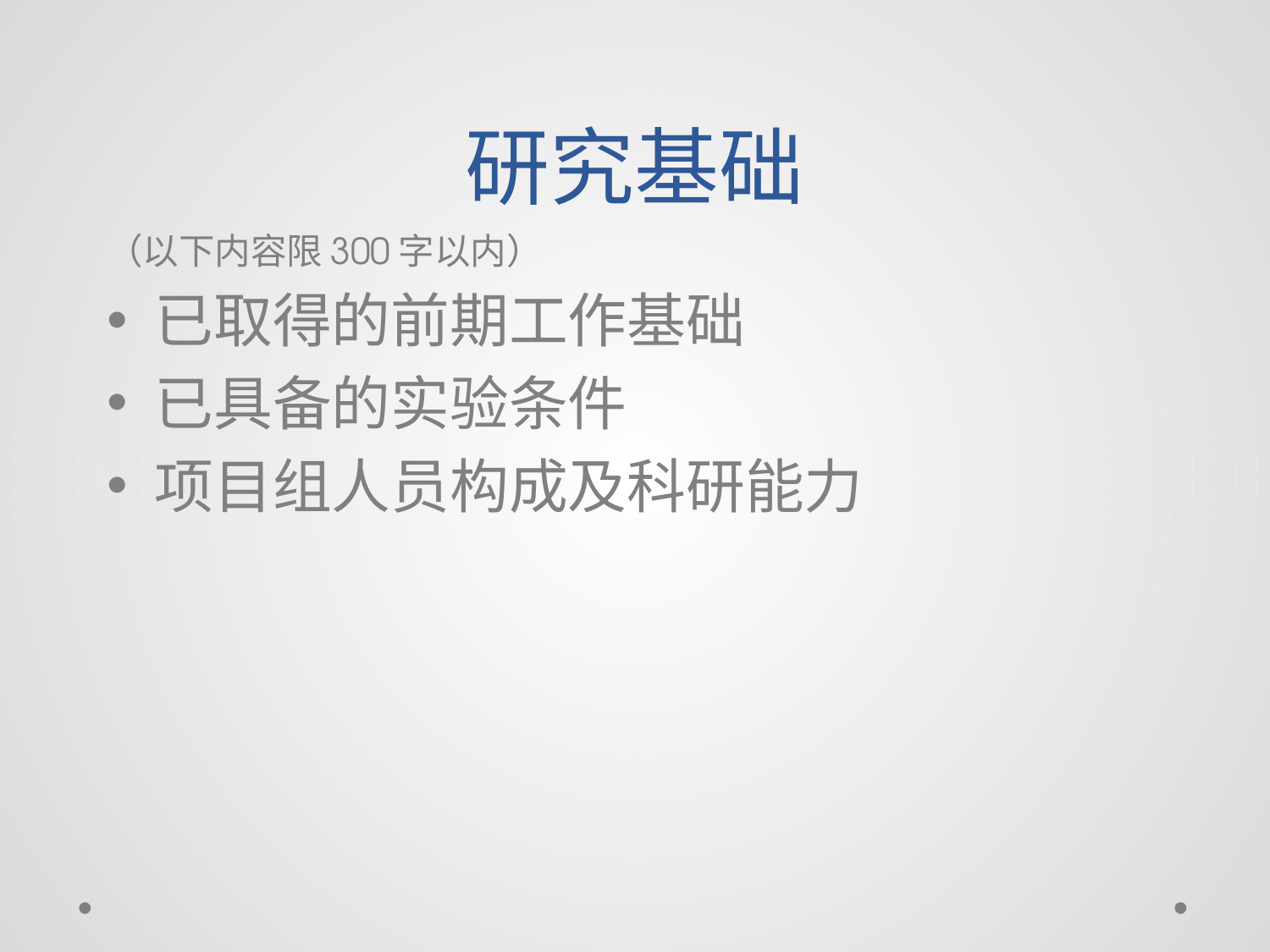

# 研究基础
（以下内容限300字以内）
已取得的前期工作基础
已具备的实验条件
项目组人员构成及科研能力
5